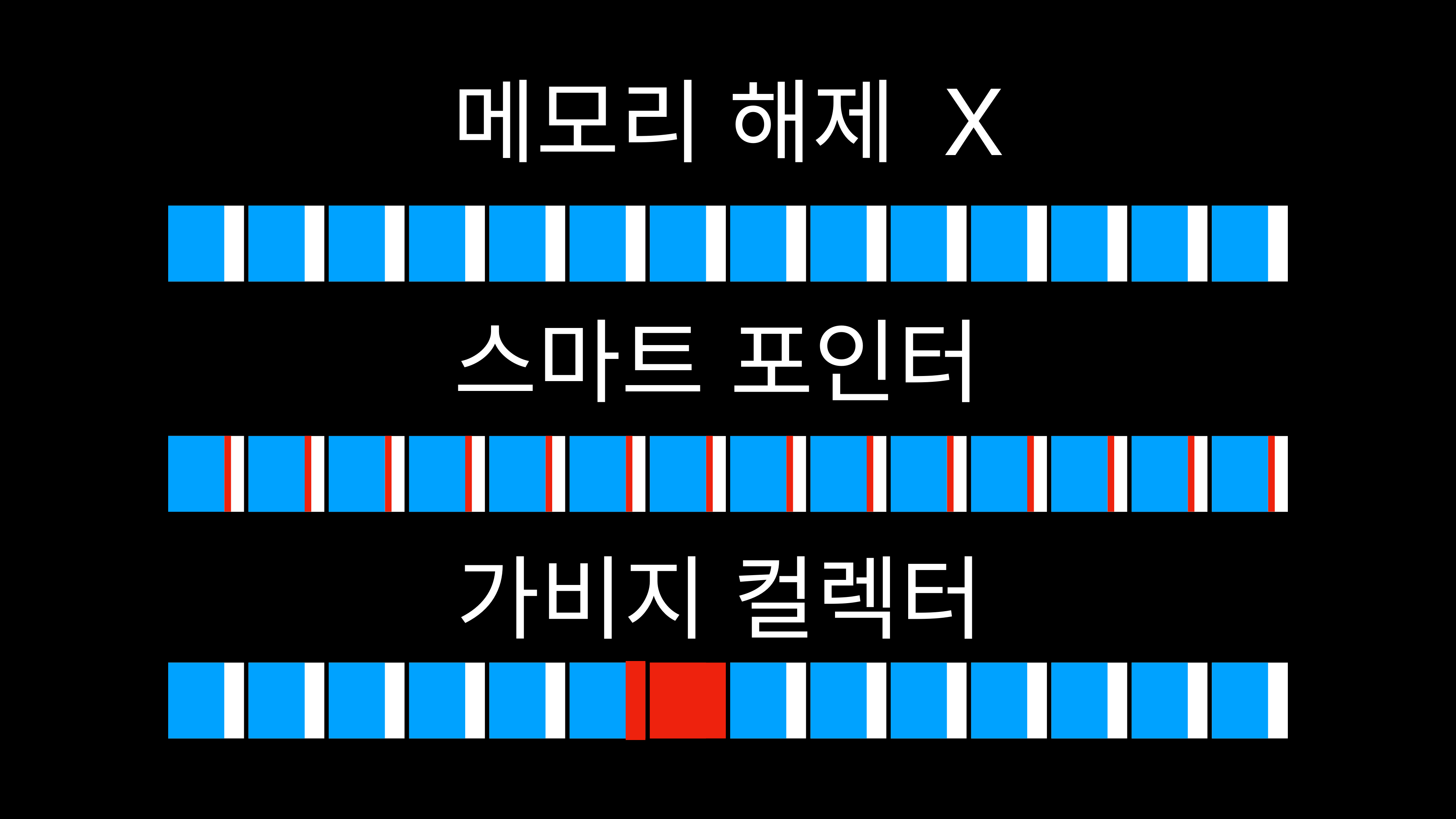

메모리 해제 X

스마트 포인터

가비지 컬렉터